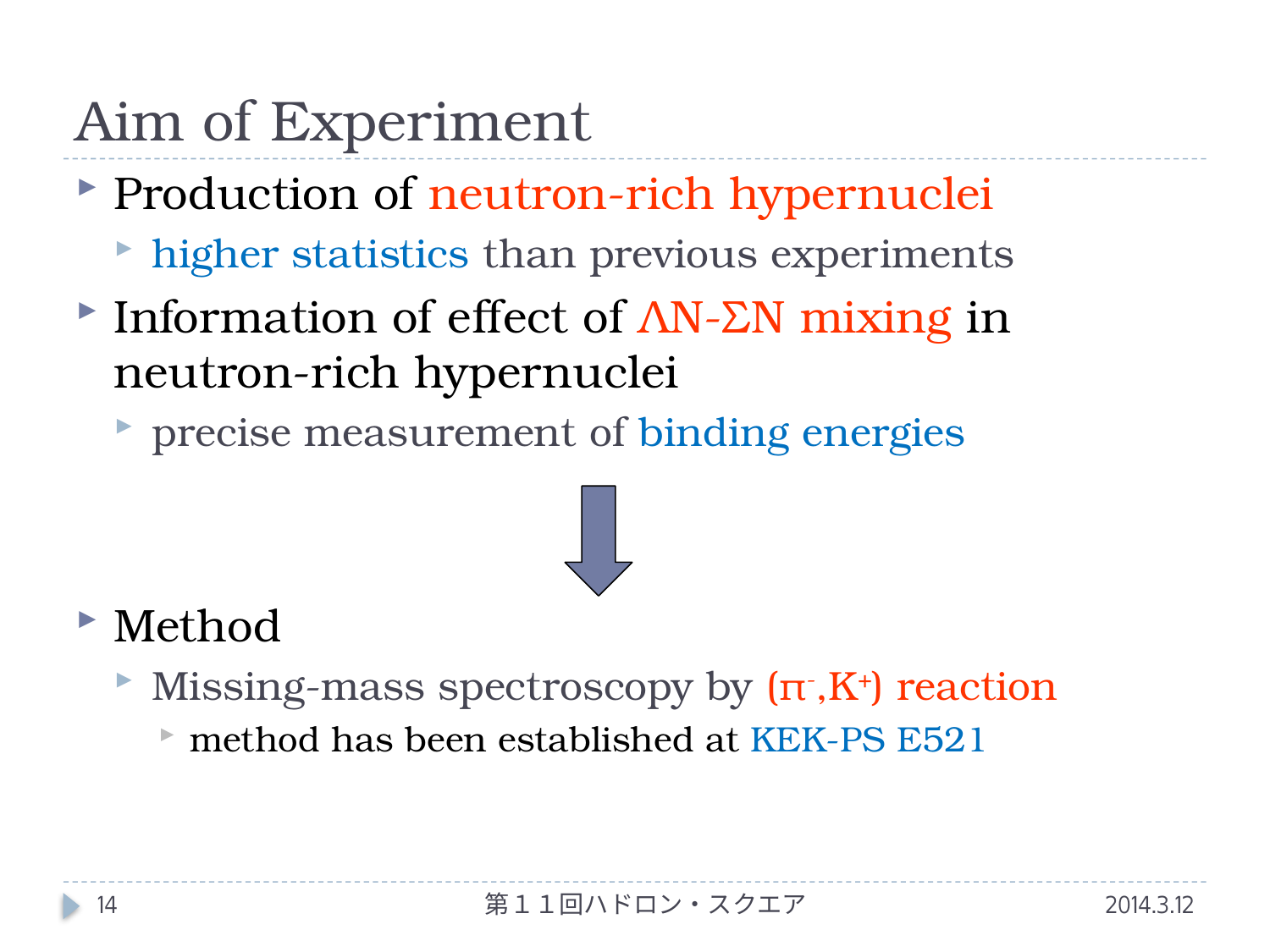

# Aim of Experiment
Production of neutron-rich hypernuclei
higher statistics than previous experiments
Information of effect of ΛN-ΣN mixing in neutron-rich hypernuclei
precise measurement of binding energies

Method
Missing-mass spectroscopy by (π-,K+) reaction
method has been established at KEK-PS E521

14
第１１回ハドロン・スクエア
2014.3.12